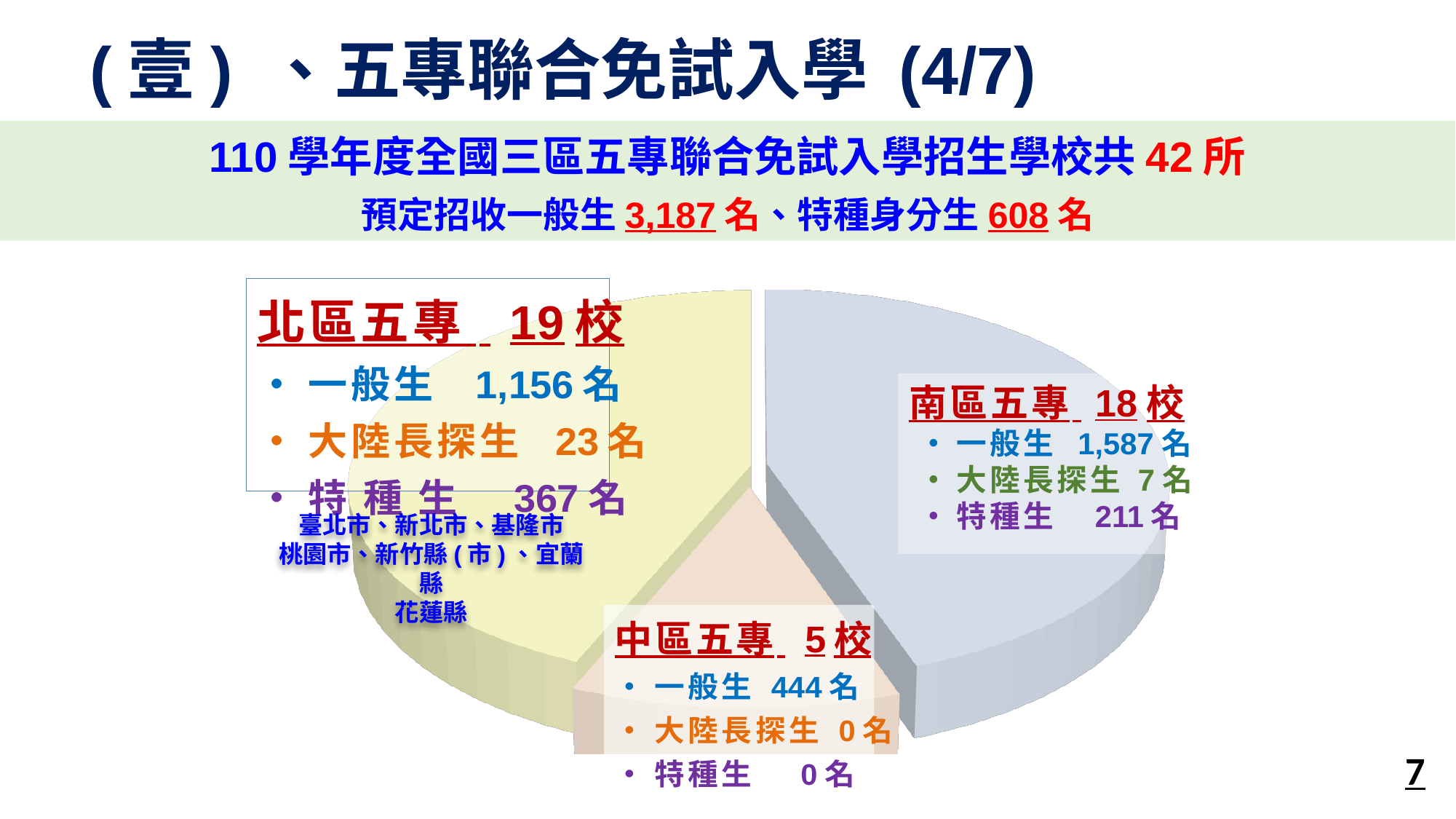

(壹) 、五專聯合免試入學 (4/7)
110學年度全國三區五專聯合免試入學招生學校共42所
預定招收一般生3,187名、特種身分生608名

[unsupported chart]

南區五專 18校
•一般生  1,587名
•大陸長探生 7名
•特種生    211名
臺北市、新北市、基隆市
桃園市、新竹縣(市)、宜蘭縣
花蓮縣
7